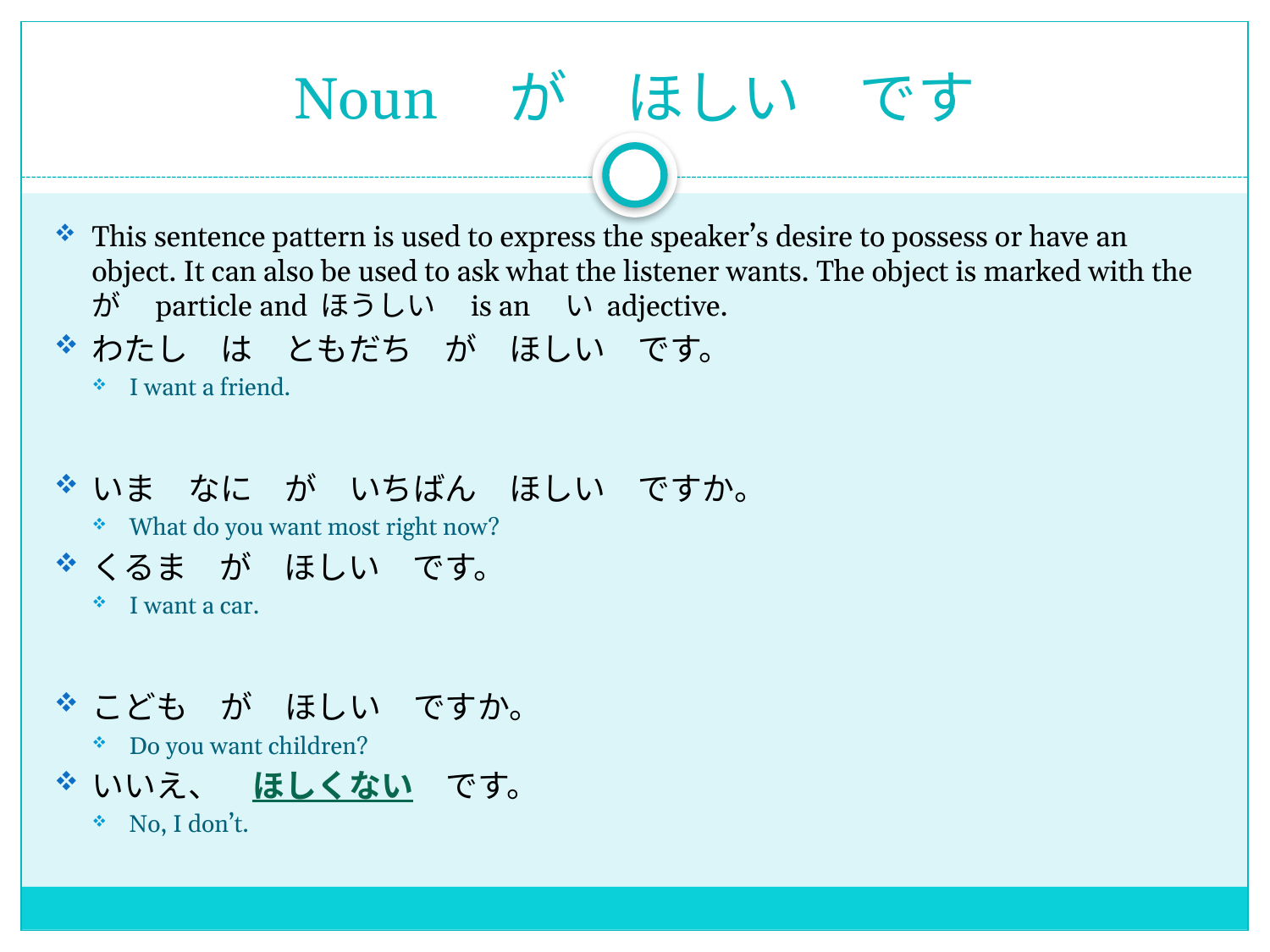

# Noun　が　ほしい　です
This sentence pattern is used to express the speaker’s desire to possess or have an object. It can also be used to ask what the listener wants. The object is marked with the が　particle and ほうしい　is an　い adjective.
わたし　は　ともだち　が　ほしい　です。
I want a friend.

いま　なに　が　いちばん　ほしい　ですか。
What do you want most right now?
くるま　が　ほしい　です。
I want a car.

こども　が　ほしい　ですか。
Do you want children?
いいえ、　ほしくない　です。
No, I don’t.